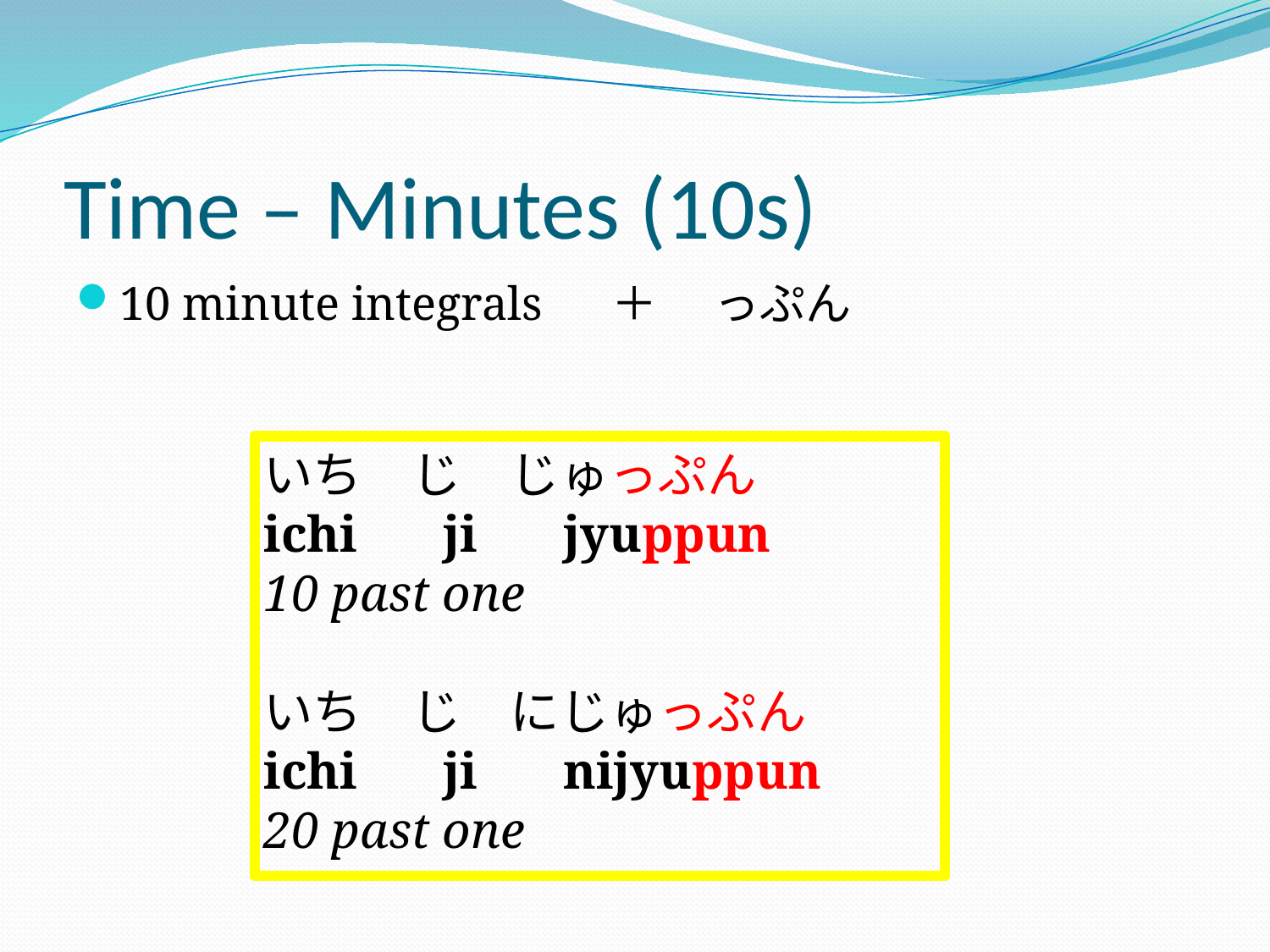

# Time – Minutes (10s)
10 minute integrals 　＋ 　っぷん

いち　じ　じゅっぷん
ichi 　ji 　jyuppun
10 past one

いち　じ　にじゅっぷん
ichi 　ji 　nijyuppun
20 past one